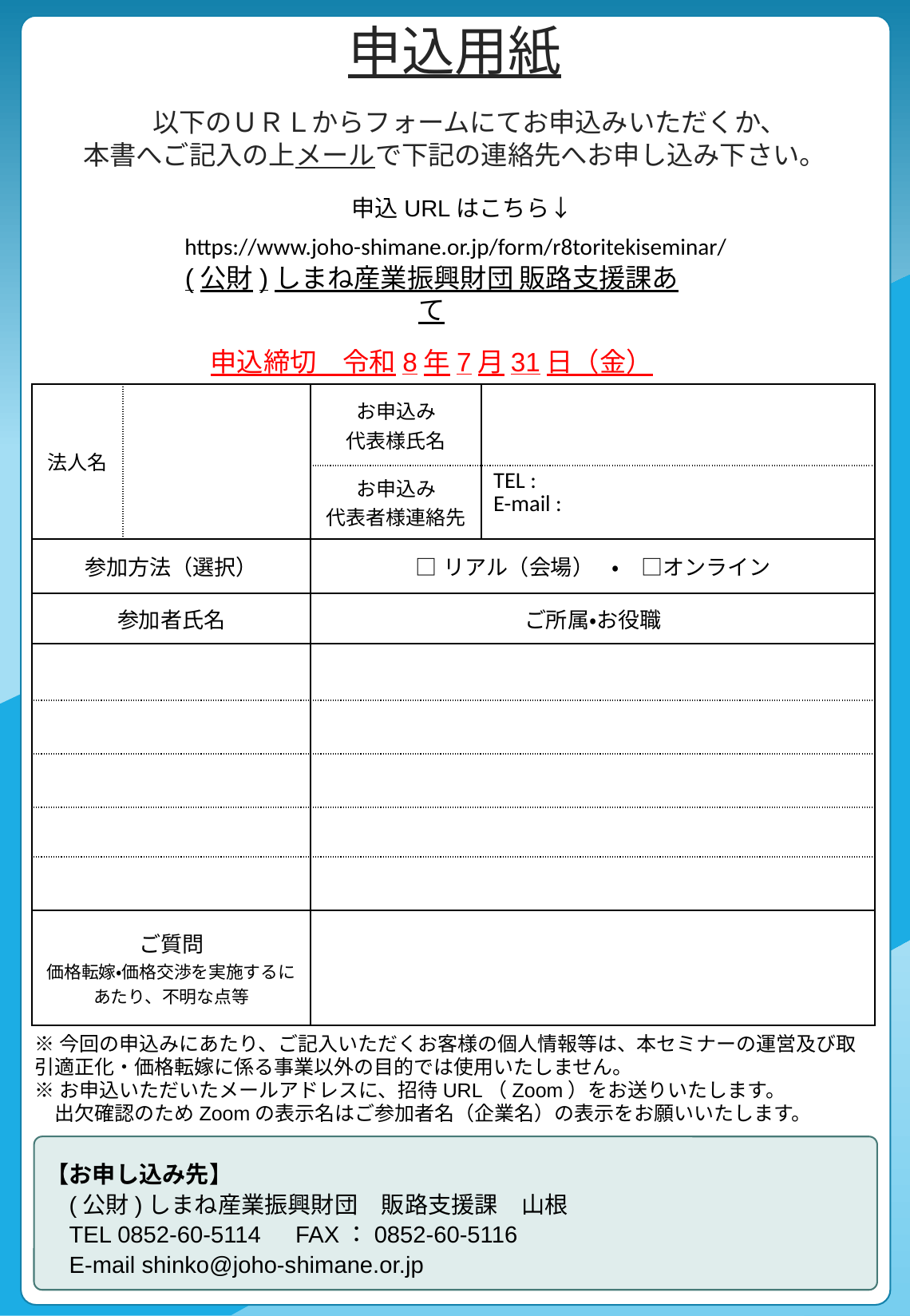

申込用紙

　以下のＵＲＬからフォームにてお申込みいただくか、
本書へご記入の上メールで下記の連絡先へお申し込み下さい。
　申込URLはこちら↓
https://www.joho-shimane.or.jp/form/r8toritekiseminar/
(公財)しまね産業振興財団 販路支援課あて

申込締切　令和8年7月31日（金）
| 法人名 |  | お申込み 代表様氏名 |  |
| --- | --- | --- | --- |
|  |  | お申込み 代表者様連絡先 | TEL : E-mail : |
| 参加方法（選択） |  | □リアル（会場）　・　□オンライン |  |
| 参加者氏名 |  | ご所属・お役職 |  |
|  |  |  |  |
|  |  |  |  |
|  |  |  |  |
|  |  |  |  |
|  |  |  |  |
| ご質問 価格転嫁・価格交渉を実施するにあたり、不明な点等 |  |  |  |

※今回の申込みにあたり、ご記入いただくお客様の個人情報等は、本セミナーの運営及び取引適正化・価格転嫁に係る事業以外の目的では使用いたしません。
※お申込いただいたメールアドレスに、招待URL（Zoom）をお送りいたします。
　出欠確認のためZoomの表示名はご参加者名（企業名）の表示をお願いいたします。
【お申し込み先】
(公財)しまね産業振興財団　販路支援課　山根
TEL 0852-60-5114　FAX：0852‐60‐5116
E-mail shinko@joho-shimane.or.jp